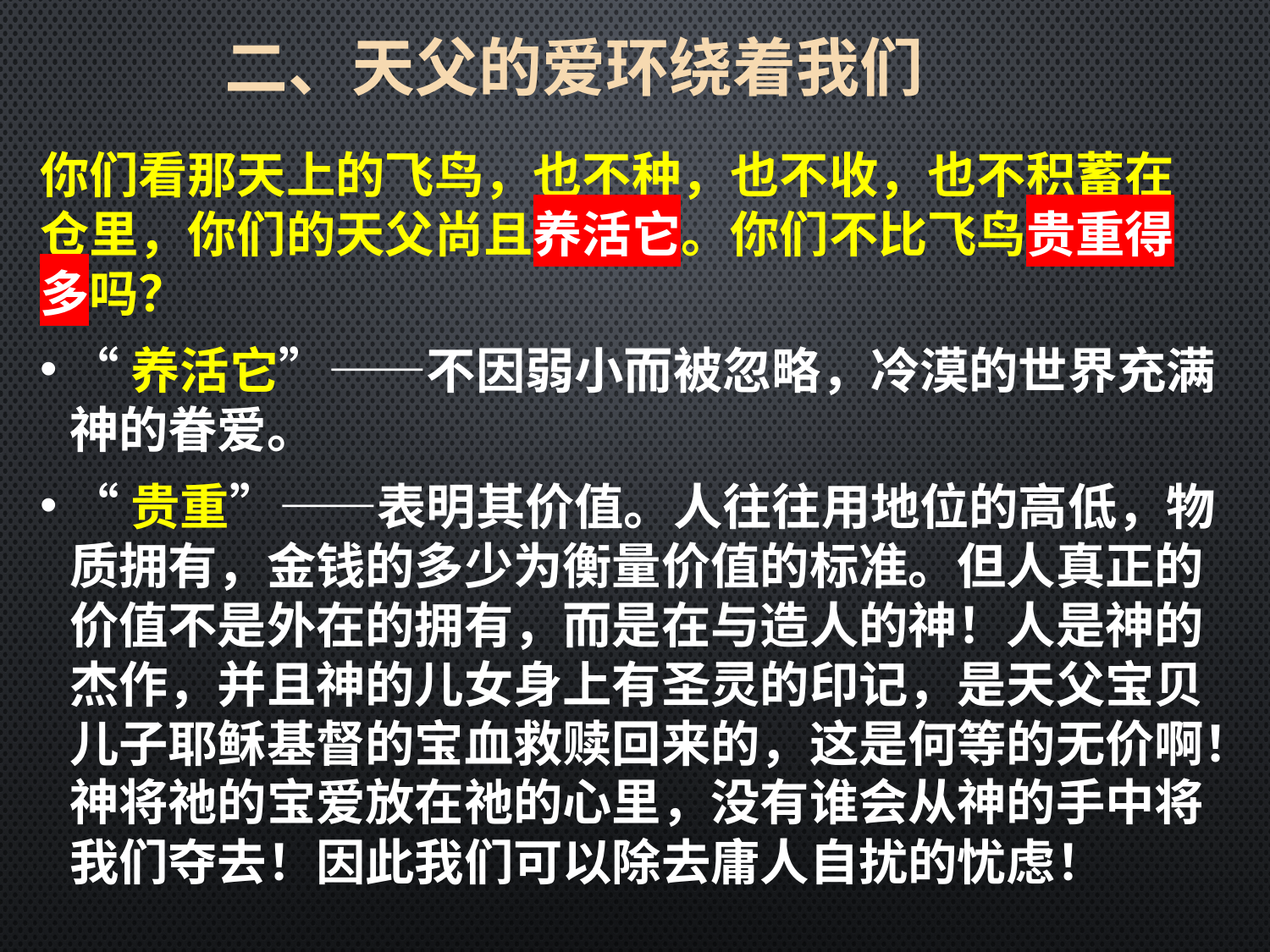

# 二、天父的爱环绕着我们
你们看那天上的飞鸟，也不种，也不收，也不积蓄在仓里，你们的天父尚且养活它。你们不比飞鸟贵重得多吗？
“养活它”——不因弱小而被忽略，冷漠的世界充满神的眷爱。
“贵重”——表明其价值。人往往用地位的高低，物质拥有，金钱的多少为衡量价值的标准。但人真正的价值不是外在的拥有，而是在与造人的神！人是神的杰作，并且神的儿女身上有圣灵的印记，是天父宝贝儿子耶稣基督的宝血救赎回来的，这是何等的无价啊！神将祂的宝爱放在祂的心里，没有谁会从神的手中将我们夺去！因此我们可以除去庸人自扰的忧虑！